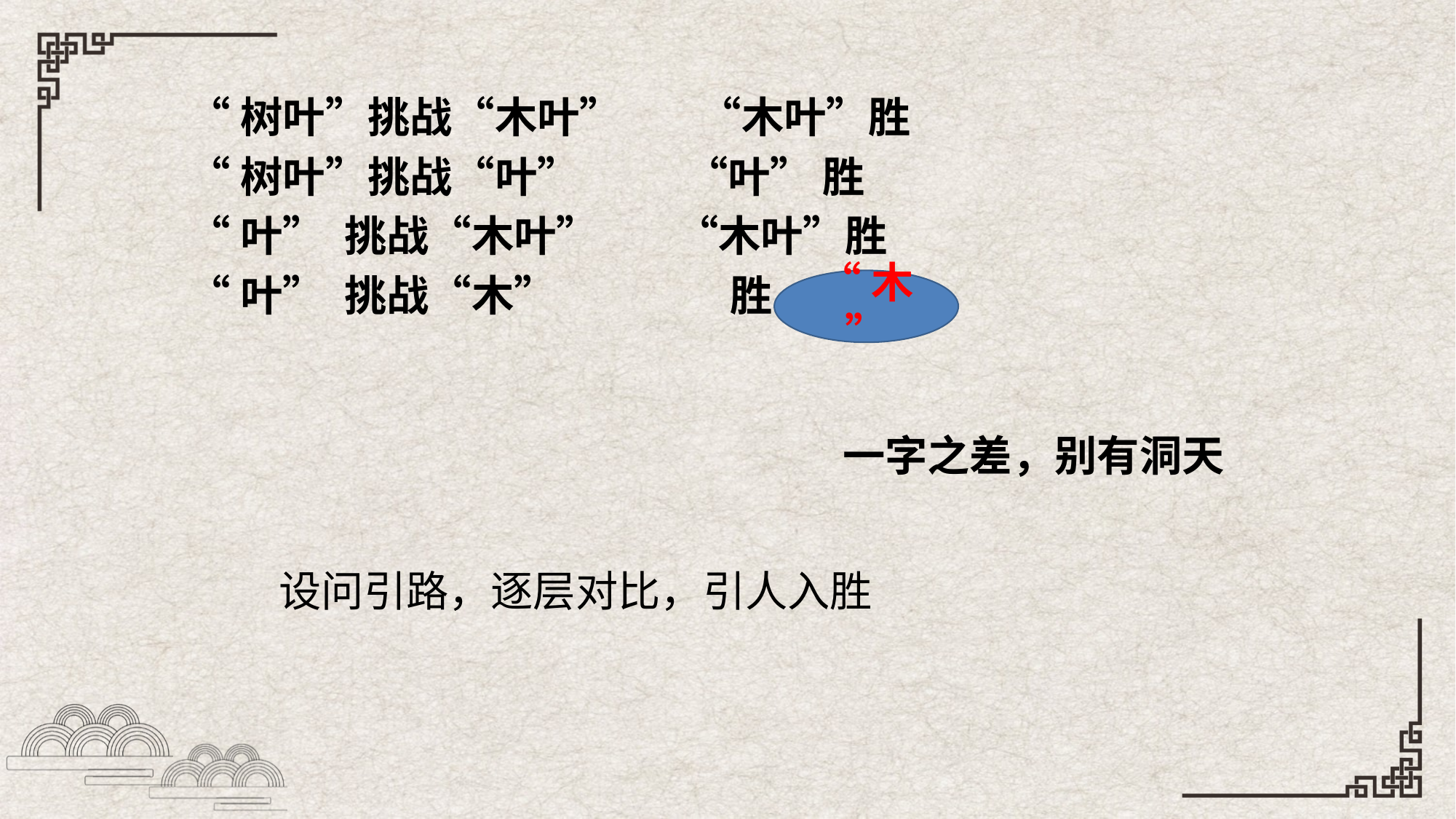

“树叶”挑战“木叶”        “木叶”胜
“树叶”挑战“叶”           “叶” 胜
“叶”  挑战“木叶”        “木叶”胜
“叶”  挑战“木”                  胜
“木”
一字之差，别有洞天
设问引路，逐层对比，引人入胜